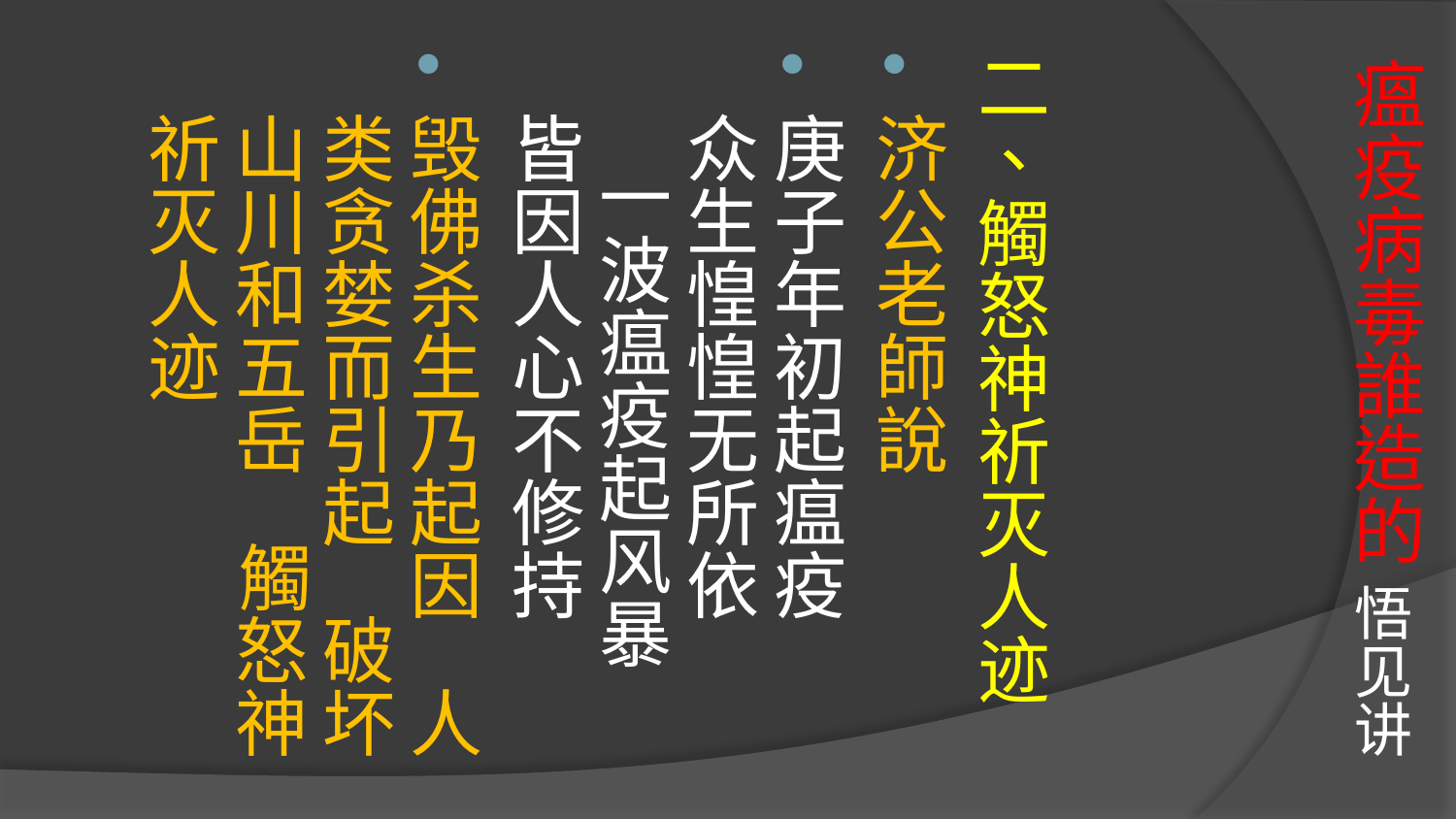

# 瘟疫病毒誰造的 悟见讲
二、觸怒神祈灭人迹
济公老師說
庚子年初起瘟疫         众生惶惶无所依             一波瘟疫起风暴     皆因人心不修持
毁佛杀生乃起因    人类贪婪而引起    破坏山川和五岳    觸怒神祈灭人迹